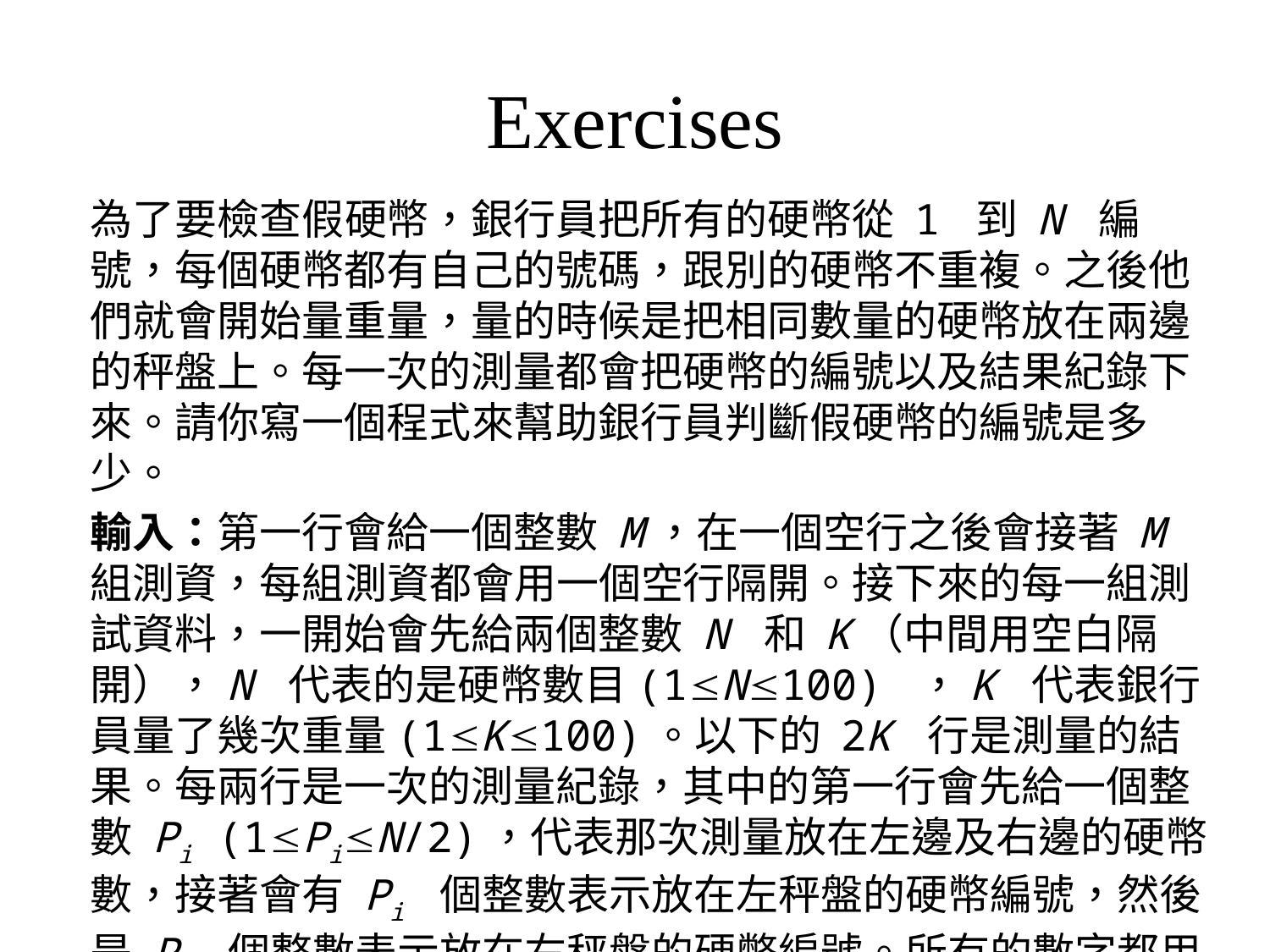

# Exercises
	為了要檢查假硬幣，銀行員把所有的硬幣從 1 到 N 編號，每個硬幣都有自己的號碼，跟別的硬幣不重複。之後他們就會開始量重量，量的時候是把相同數量的硬幣放在兩邊的秤盤上。每一次的測量都會把硬幣的編號以及結果紀錄下來。請你寫一個程式來幫助銀行員判斷假硬幣的編號是多少。
	輸入：第一行會給一個整數 M，在一個空行之後會接著 M 組測資，每組測資都會用一個空行隔開。接下來的每一組測試資料，一開始會先給兩個整數 N 和 K（中間用空白隔開），N 代表的是硬幣數目(1≤N≤100) ，K 代表銀行員量了幾次重量(1≤K≤100)。以下的 2K 行是測量的結果。每兩行是一次的測量紀錄，其中的第一行會先給一個整數 Pi (1≤Pi≤N/2)，代表那次測量放在左邊及右邊的硬幣數，接著會有 Pi 個整數表示放在左秤盤的硬幣編號，然後是 Pi 個整數表示放在右秤盤的硬幣編號。所有的數字都用空白隔開。
Introduction
14